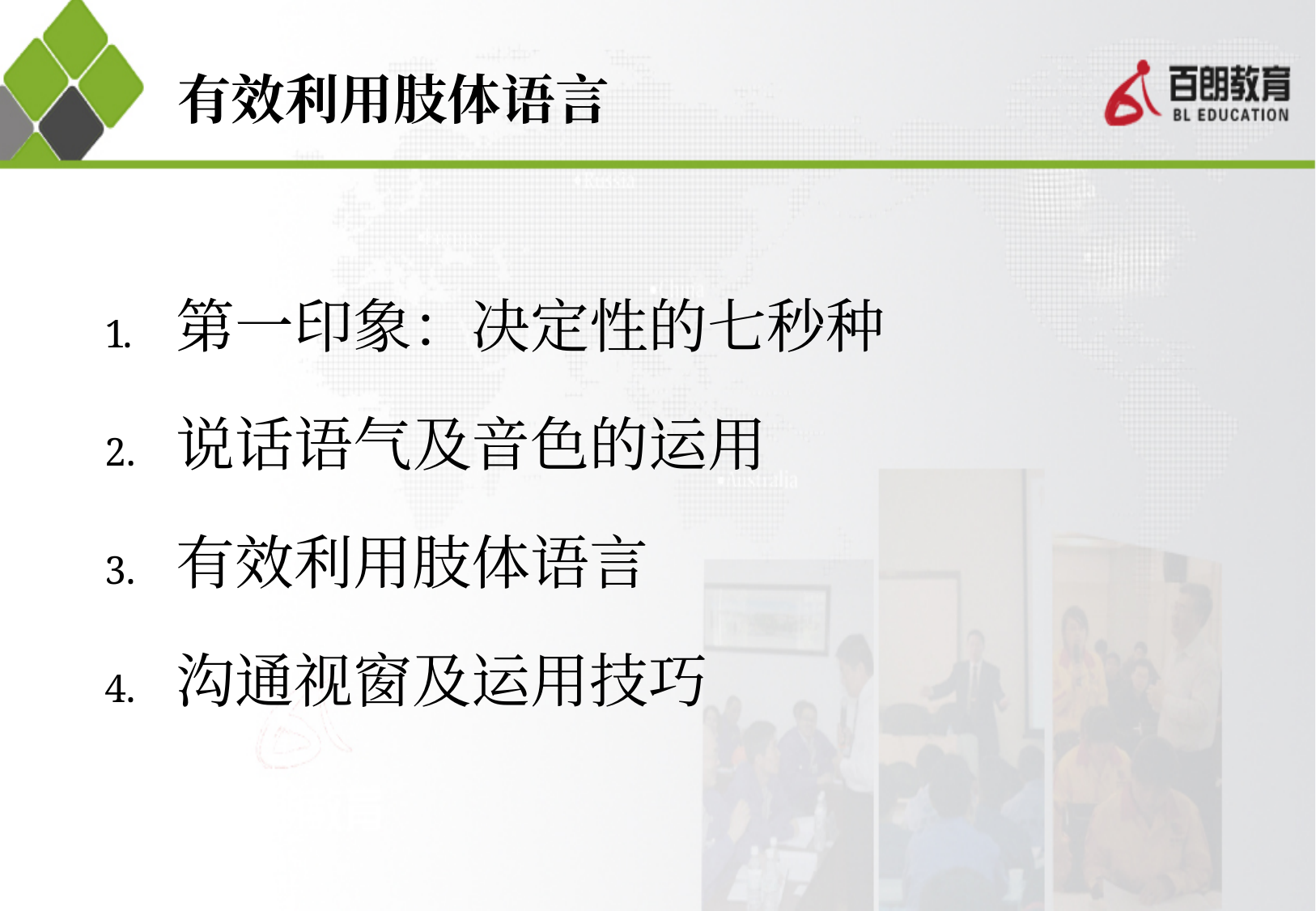

# 有效利用肢体语言
第一印象：决定性的七秒种
说话语气及音色的运用
有效利用肢体语言
沟通视窗及运用技巧